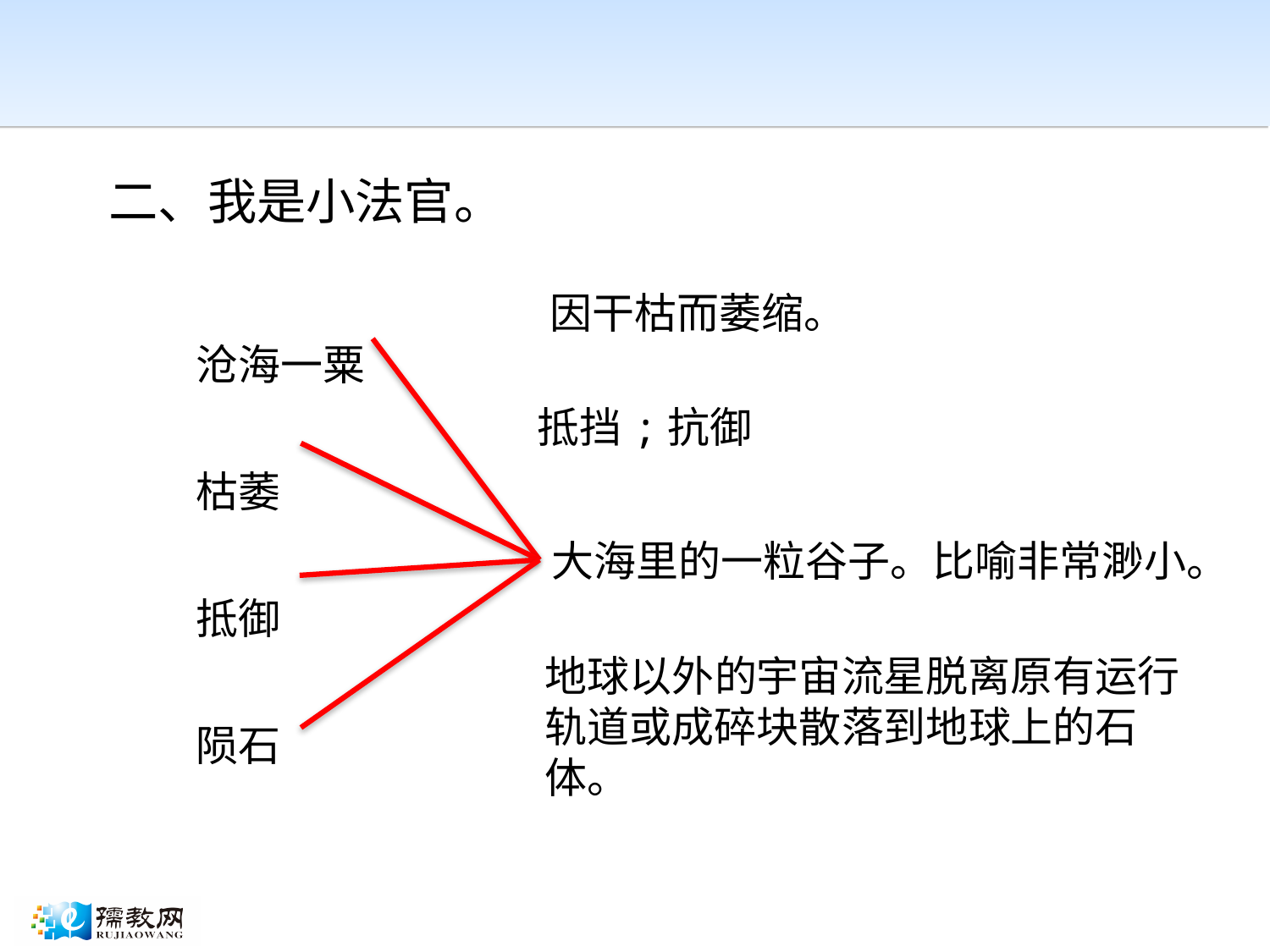

二、我是小法官。
沧海一粟
枯萎
抵御
陨石
因干枯而萎缩。
抵挡;抗御
大海里的一粒谷子。比喻非常渺小。
地球以外的宇宙流星脱离原有运行轨道或成碎块散落到地球上的石体。